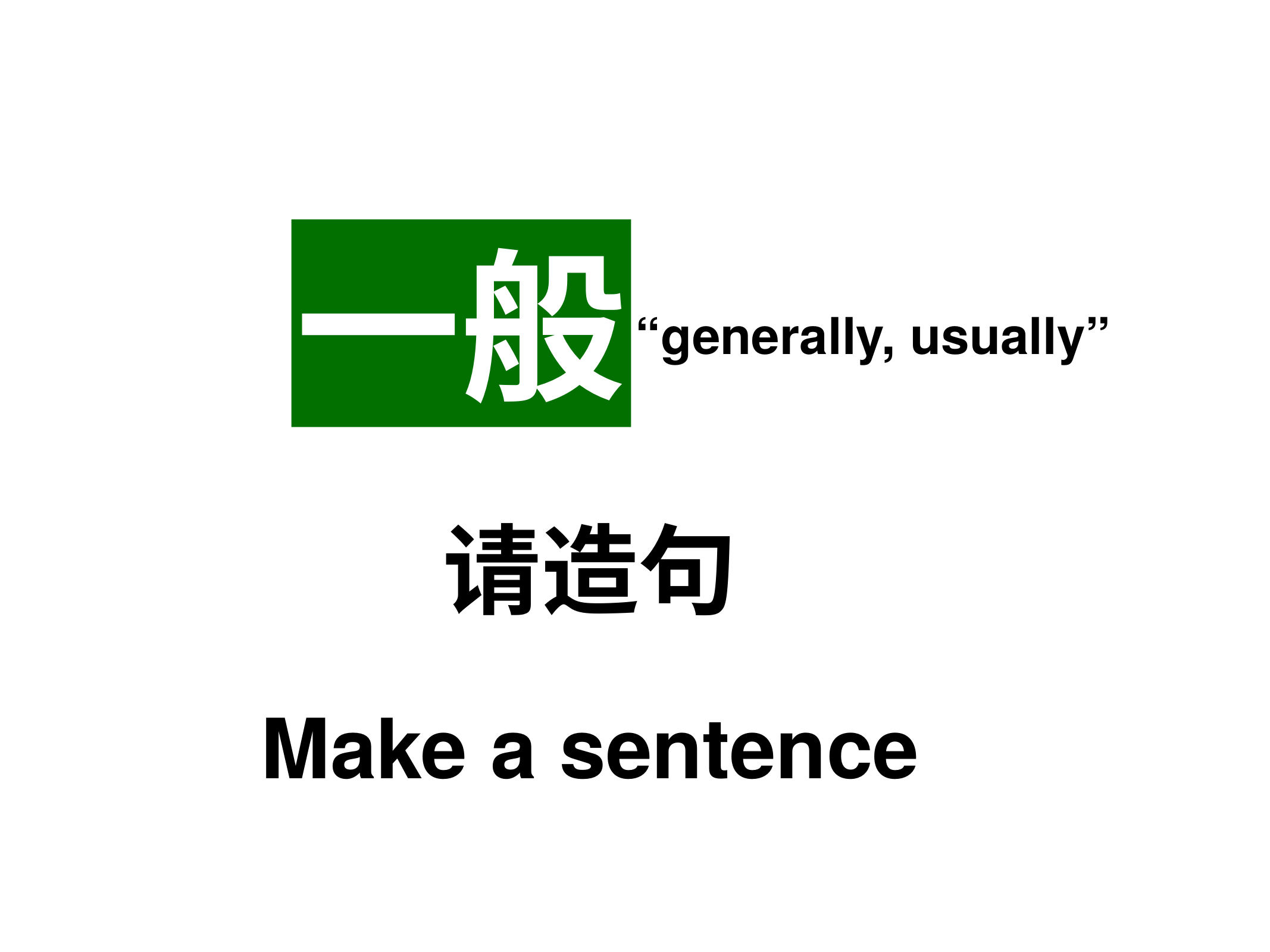

一般
“generally, usually”
请造句
Make a sentence